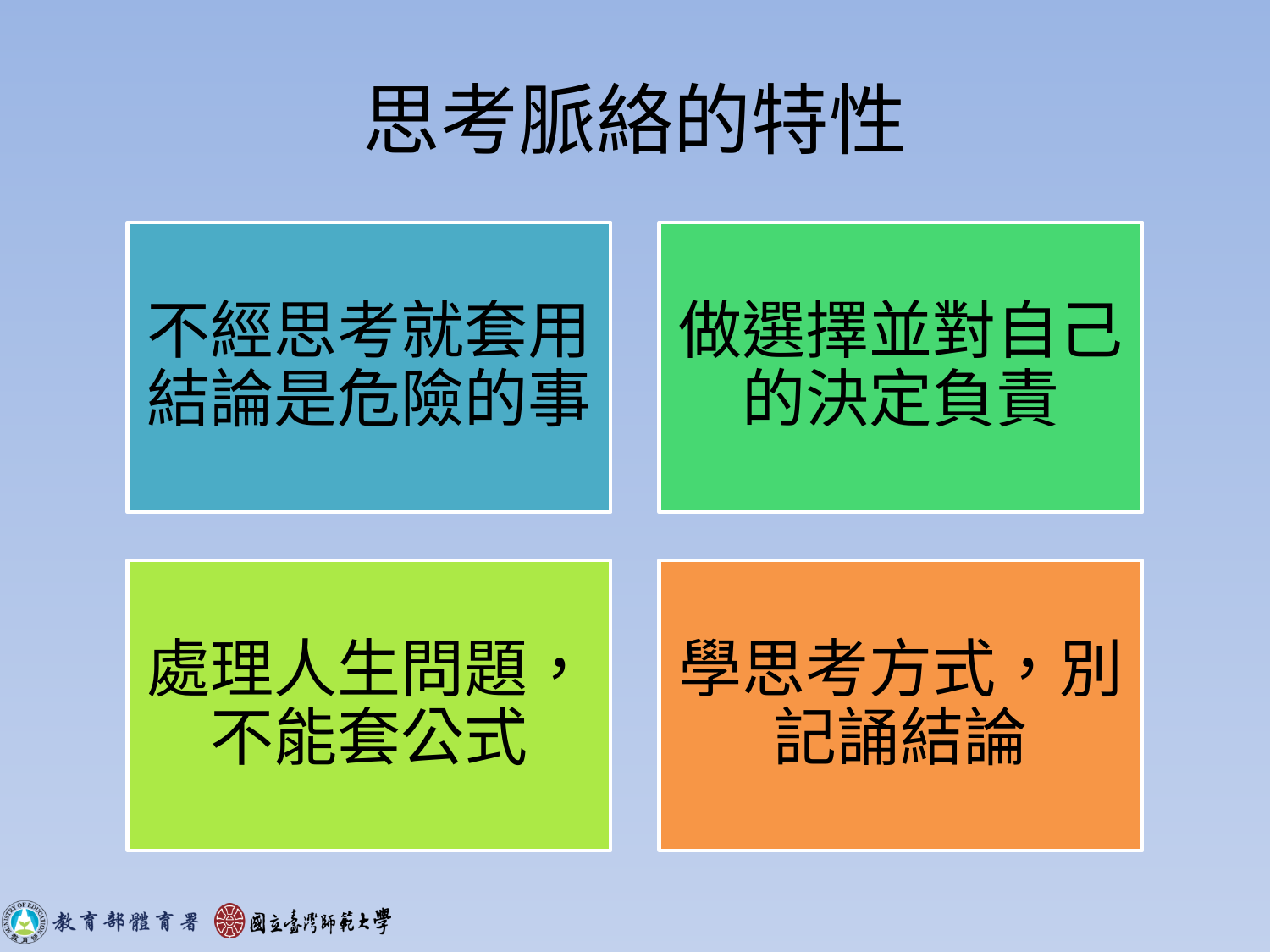

# 思考脈絡的特性
不經思考就套用結論是危險的事
做選擇並對自己的決定負責
處理人生問題，不能套公式
學思考方式，別記誦結論